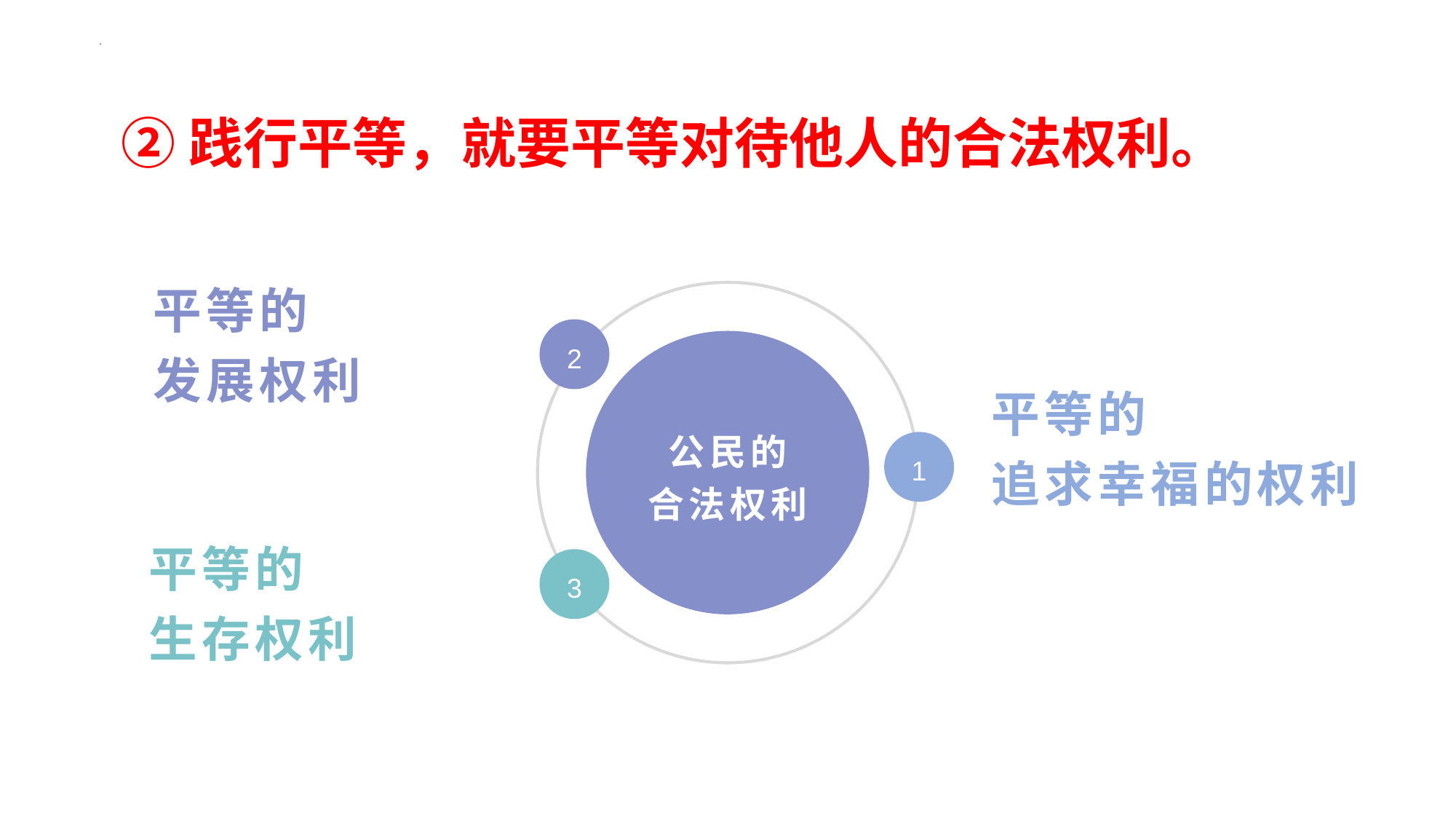

②践行平等，就要平等对待他人的合法权利。

2

平等的
发展权利
公民的
合法权利
1
平等的
追求幸福的权利
3
平等的
生存权利